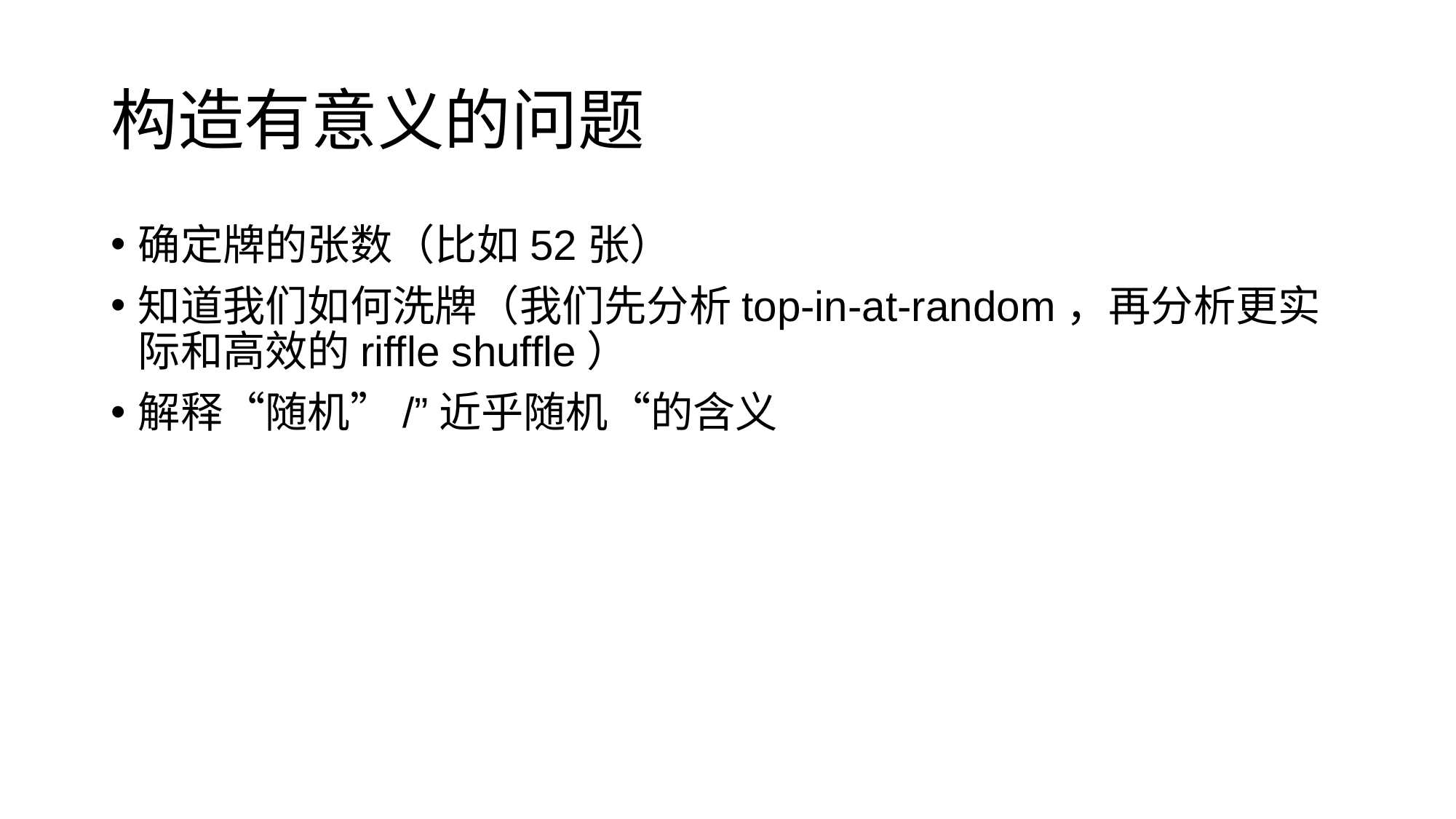

# 构造有意义的问题
确定牌的张数（比如52张）
知道我们如何洗牌（我们先分析top-in-at-random，再分析更实际和高效的riffle shuffle）
解释“随机”/”近乎随机“的含义